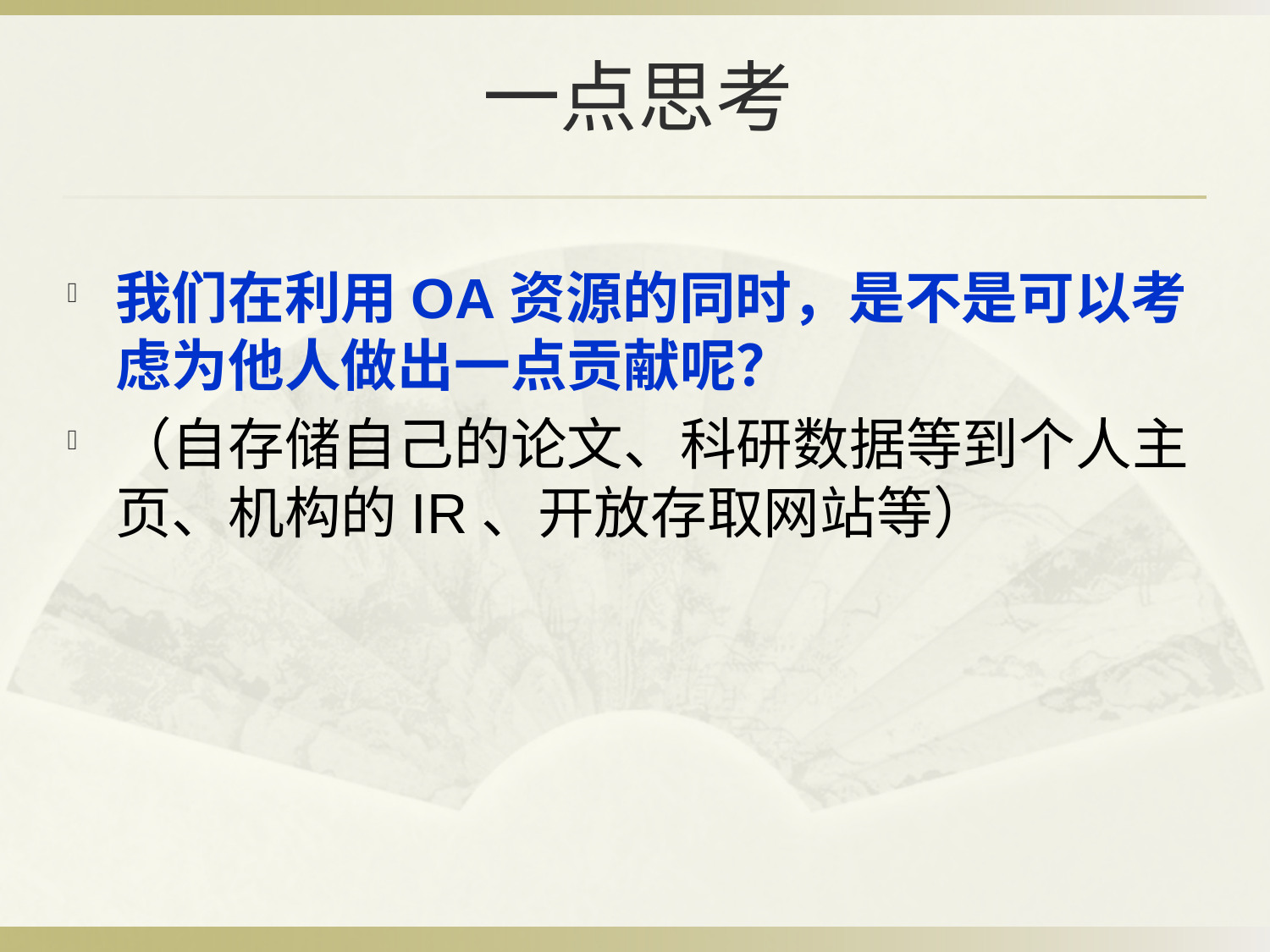

# 一点思考
我们在利用OA资源的同时，是不是可以考虑为他人做出一点贡献呢？
（自存储自己的论文、科研数据等到个人主页、机构的IR、开放存取网站等）